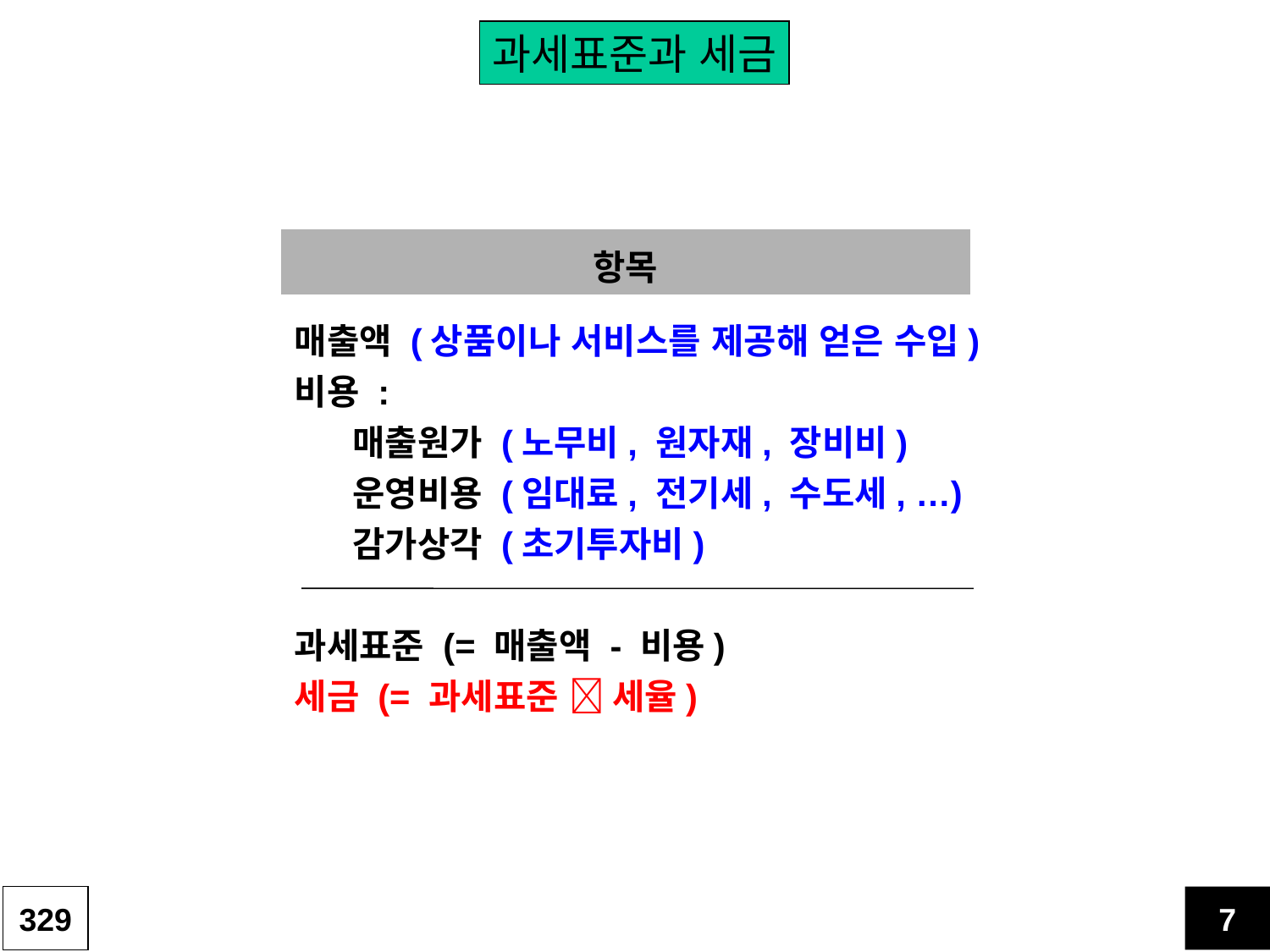

과세표준과 세금
항목
매출액 (상품이나 서비스를 제공해 얻은 수입)
비용 :
     매출원가 (노무비, 원자재, 장비비)
     운영비용 (임대료, 전기세, 수도세, …)
     감가상각 (초기투자비)

과세표준 (= 매출액 - 비용)
세금 (= 과세표준 × 세율)

329
7